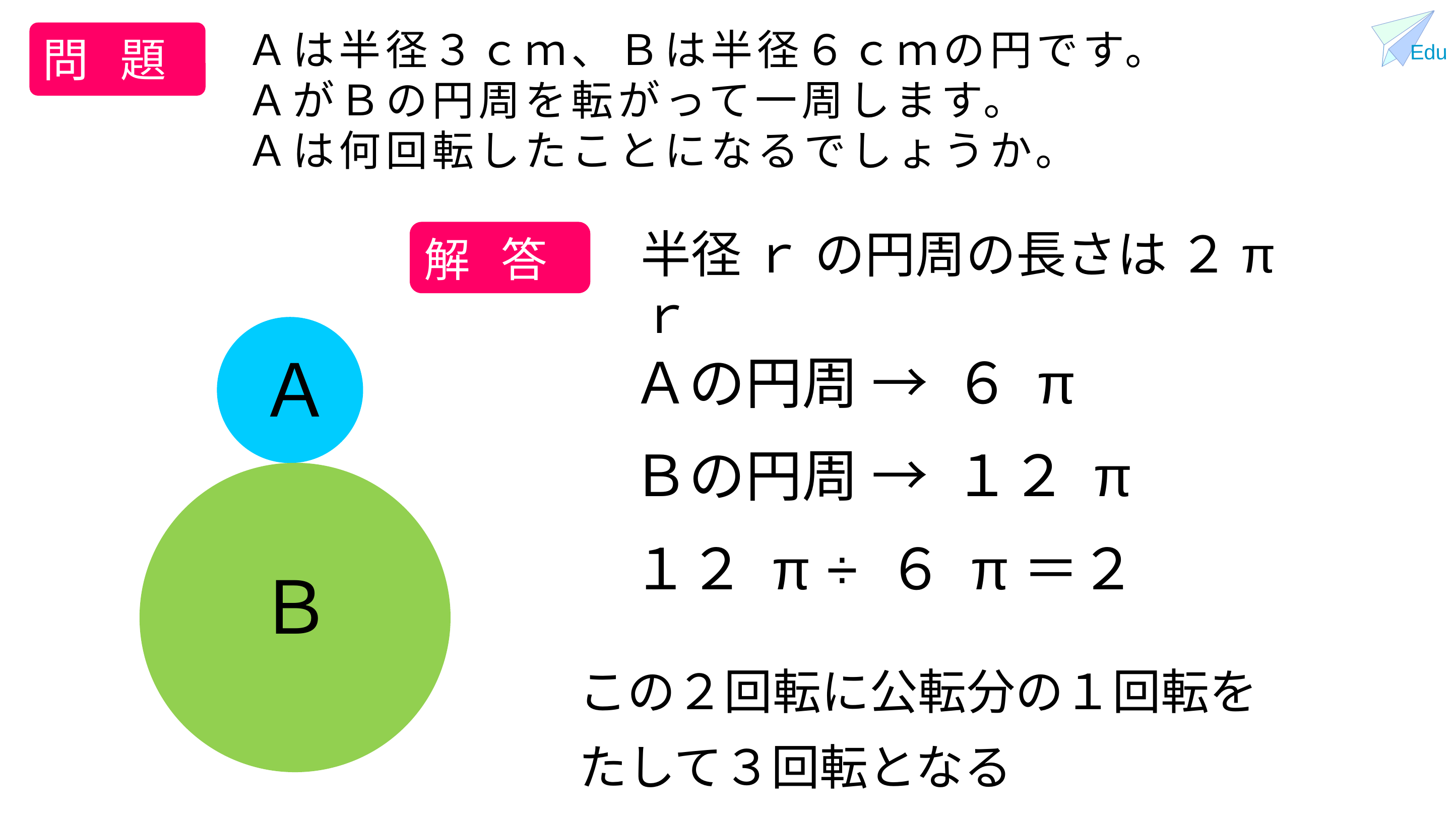

Ａは半径３ｃｍ、Ｂは半径６ｃｍの円です。
ＡがＢの円周を転がって一周します。
Ａは何回転したことになるでしょうか。
問   題
半径 ｒ の円周の長さは ２πｒ
解   答

Ａ
Ａの円周 →  ６ π
Ｂの円周 →  １２ π

１２ π ÷ ６ π＝２
Ｂ
この２回転に公転分の１回転を
たして３回転となる
よくわかる算数